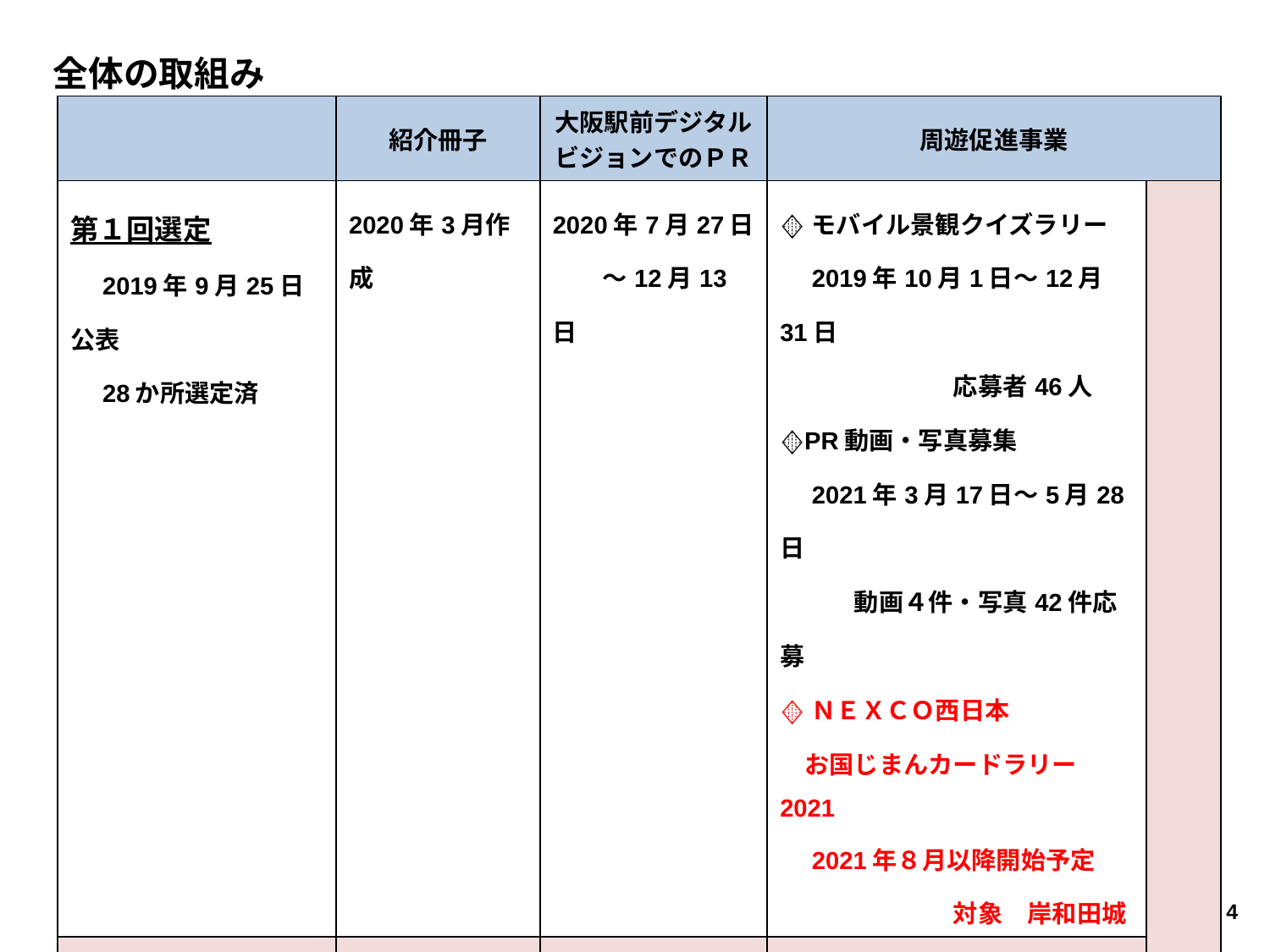

全体の取組み
|  | 紹介冊子 | 大阪駅前デジタルビジョンでのＰＲ | 周遊促進事業 |  |
| --- | --- | --- | --- | --- |
| 第１回選定 　2019年9月25日公表 　28か所選定済 | 2020年3月作成 | 2020年7月27日 　　～12月13日 | 🔶モバイル景観クイズラリー 　2019年10月1日～12月31日 　　　　　　　応募者46人 🔶PR動画・写真募集 　2021年3月17日～5月28日 　　　動画４件・写真42件応募 🔶ＮＥＸＣＯ西日本 　お国じまんカードラリー2021 　2021年８月以降開始予定 　　　　　　　対象　岸和田城 |  |
| 第２回選定 　2021年6月30日公表 　26か所選定済 | 2021年6月作成 | 2021年7月19日 　～12月5日予定 | 🔶景観フォトラリー（予定） 　54か所対象 　2021年9月上旬～11月末 |  |
| 第３回選定 |  | 2021年12月6日 募集開始予告 |  |  |
4